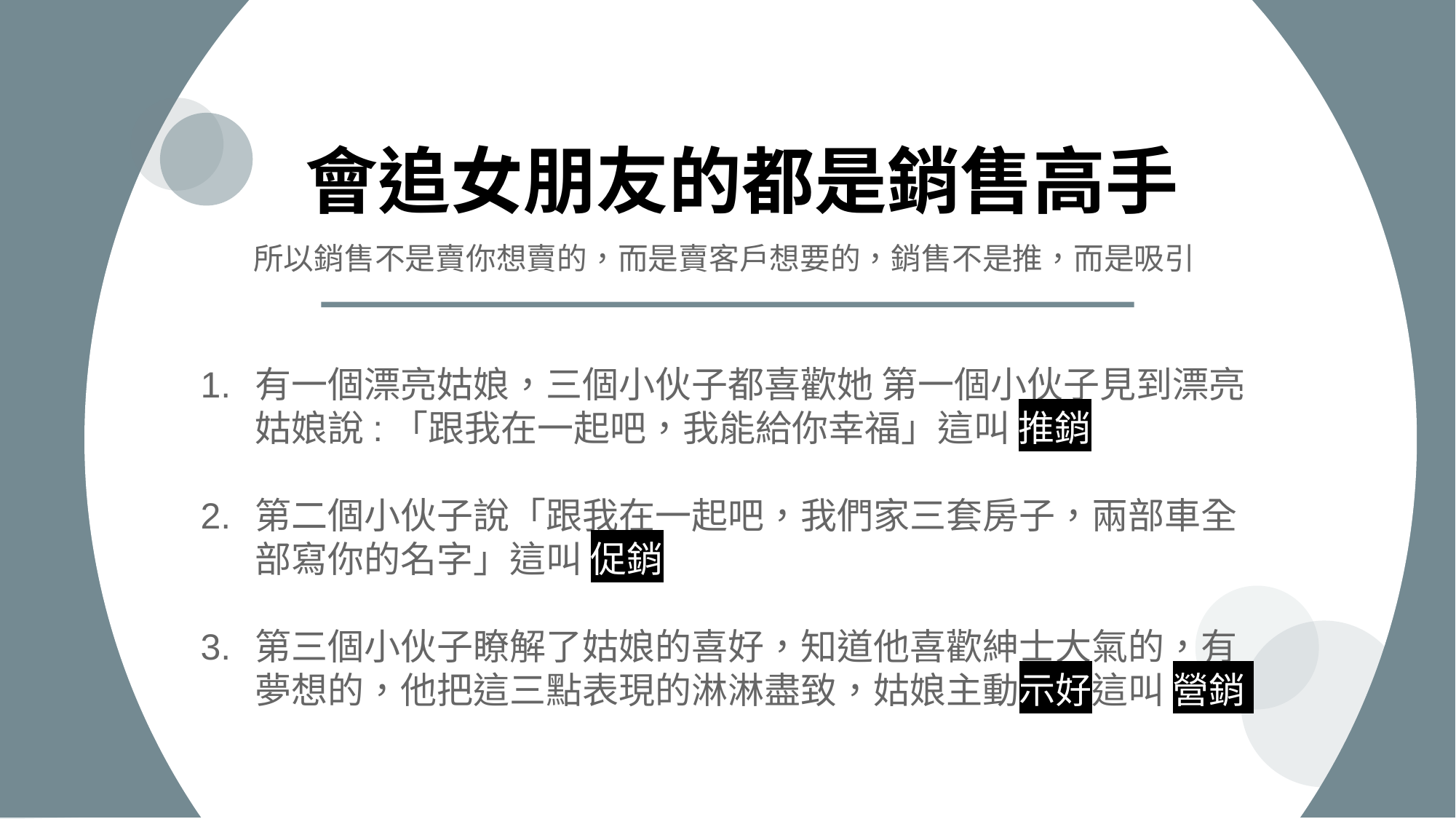

會追女朋友的都是銷售高手

所以銷售不是賣你想賣的，而是賣客戶想要的，銷售不是推，而是吸引

有一個漂亮姑娘，三個小伙子都喜歡她 第一個小伙子見到漂亮姑娘說:「跟我在一起吧，我能給你幸福」這叫 推銷

第二個小伙子說「跟我在一起吧，我們家三套房子，兩部車全部寫你的名字」這叫 促銷

第三個小伙子瞭解了姑娘的喜好，知道他喜歡紳士大氣的，有夢想的，他把這三點表現的淋淋盡致，姑娘主動示好這叫 營銷